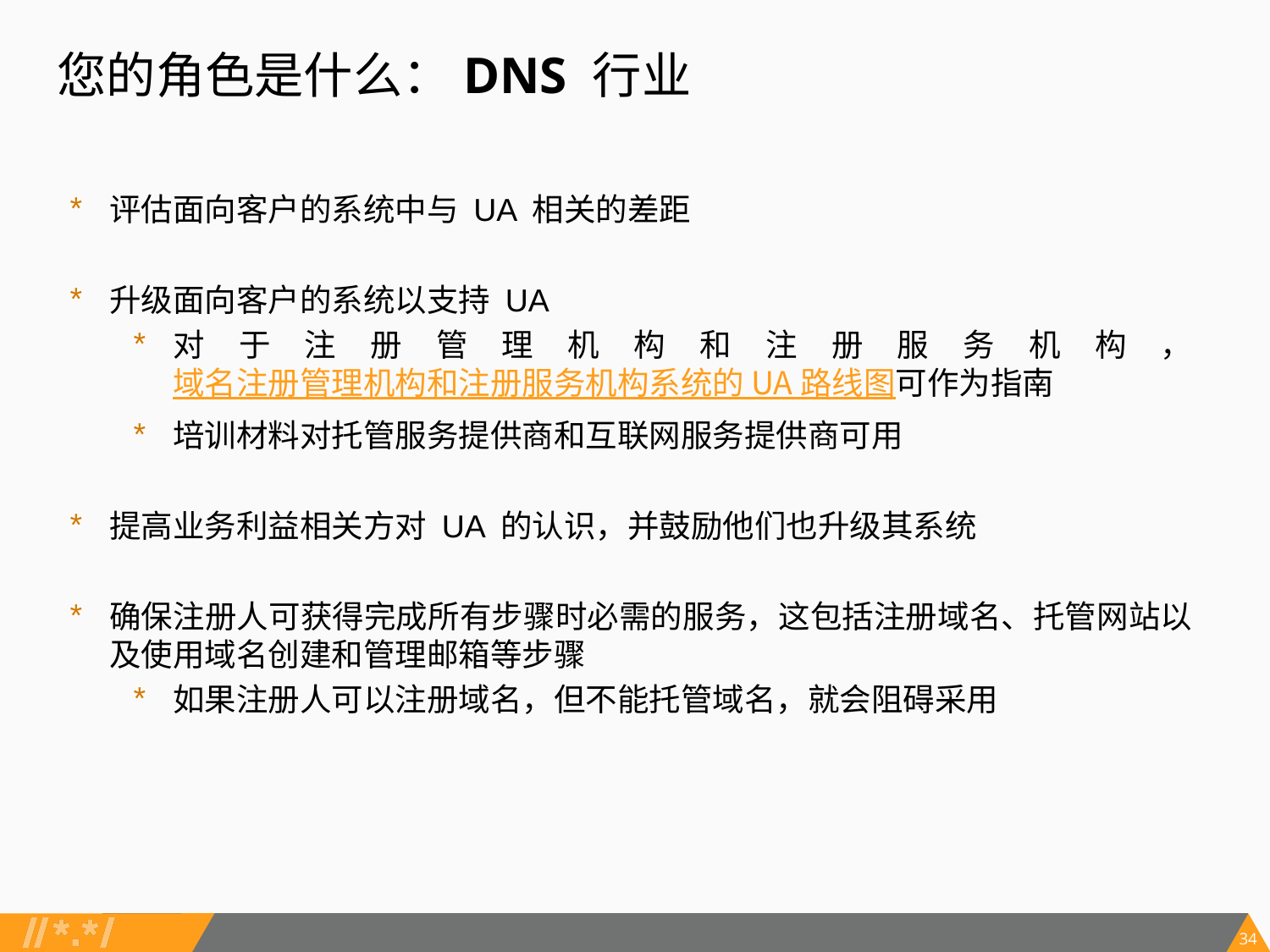

您的角色是什么：DNS 行业
评估面向客户的系统中与 UA 相关的差距

升级面向客户的系统以支持 UA
对于注册管理机构和注册服务机构，域名注册管理机构和注册服务机构系统的 UA 路线图可作为指南
培训材料对托管服务提供商和互联网服务提供商可用

提高业务利益相关方对 UA 的认识，并鼓励他们也升级其系统

确保注册人可获得完成所有步骤时必需的服务，这包括注册域名、托管网站以及使用域名创建和管理邮箱等步骤
如果注册人可以注册域名，但不能托管域名，就会阻碍采用